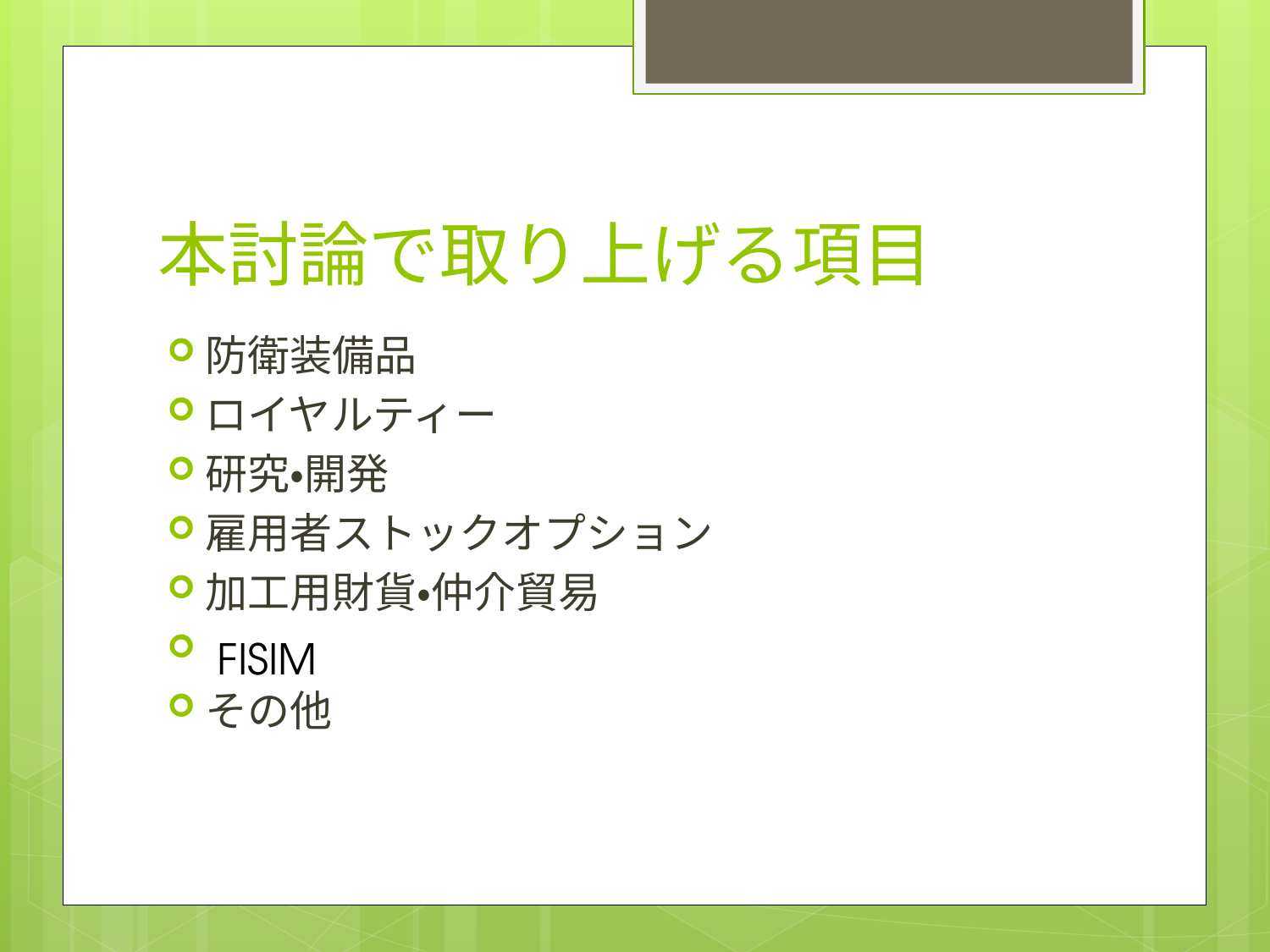

# 本討論で取り上げる項目
防衛装備品
ロイヤルティー
研究・開発
雇用者ストックオプション
加工用財貨・仲介貿易
中央銀行産出
その他

FISIM